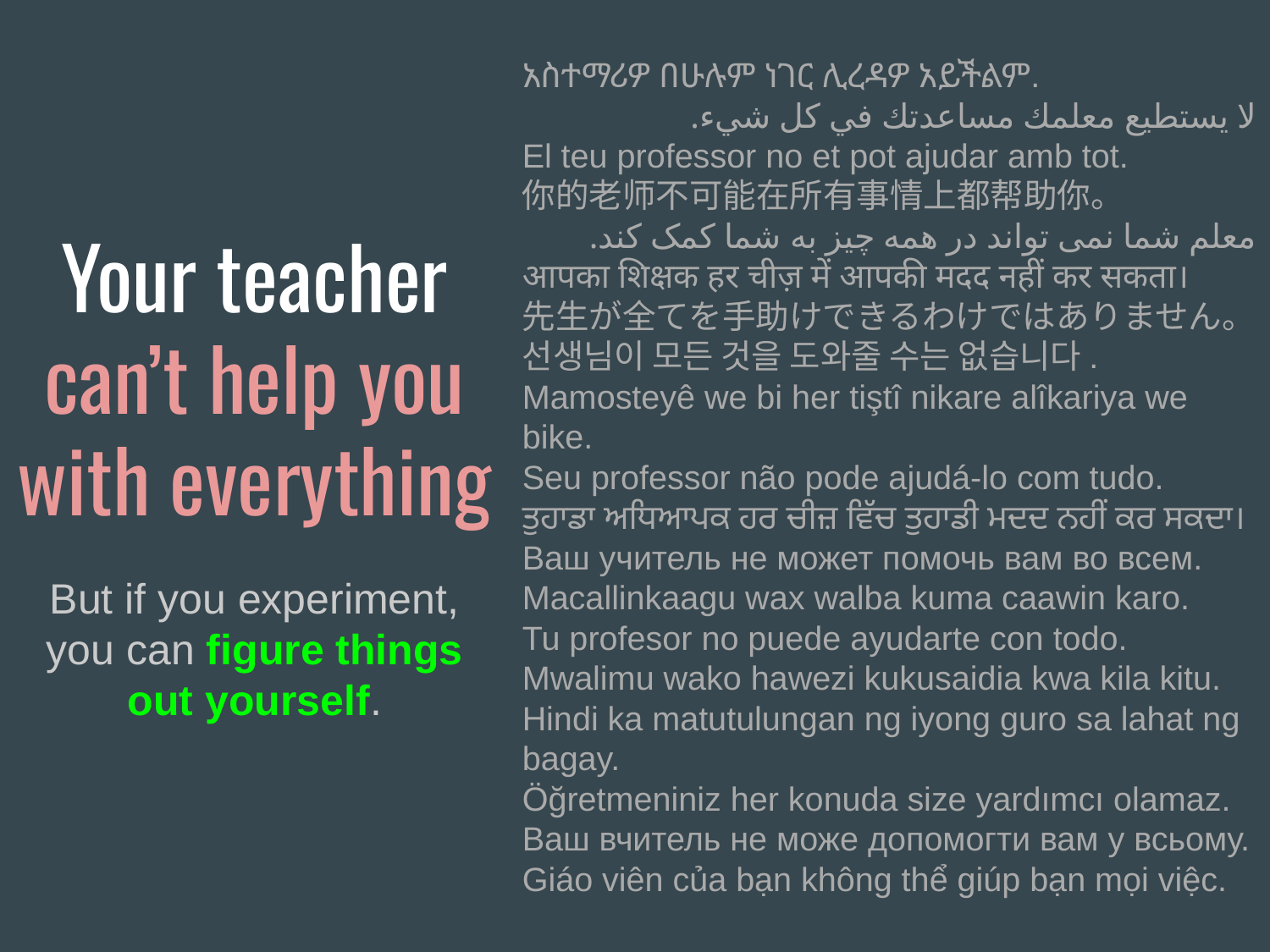

Your teacher can’t help you with everything

But if you experiment, you can figure things out yourself.
አስተማሪዎ በሁሉም ነገር ሊረዳዎ አይችልም.
لا يستطيع معلمك مساعدتك في كل شيء.
El teu professor no et pot ajudar amb tot.
你的老师不可能在所有事情上都帮助你。
معلم شما نمی تواند در همه چیز به شما کمک کند.
आपका शिक्षक हर चीज़ में आपकी मदद नहीं कर सकता।
先生が全てを手助けできるわけではありません。
선생님이 모든 것을 도와줄 수는 없습니다.
Mamosteyê we bi her tiştî nikare alîkariya we bike.
Seu professor não pode ajudá-lo com tudo.
ਤੁਹਾਡਾ ਅਧਿਆਪਕ ਹਰ ਚੀਜ਼ ਵਿੱਚ ਤੁਹਾਡੀ ਮਦਦ ਨਹੀਂ ਕਰ ਸਕਦਾ।
Ваш учитель не может помочь вам во всем.
Macallinkaagu wax walba kuma caawin karo.
Tu profesor no puede ayudarte con todo.
Mwalimu wako hawezi kukusaidia kwa kila kitu.
Hindi ka matutulungan ng iyong guro sa lahat ng bagay.
Öğretmeniniz her konuda size yardımcı olamaz.
Ваш вчитель не може допомогти вам у всьому.
Giáo viên của bạn không thể giúp bạn mọi việc.